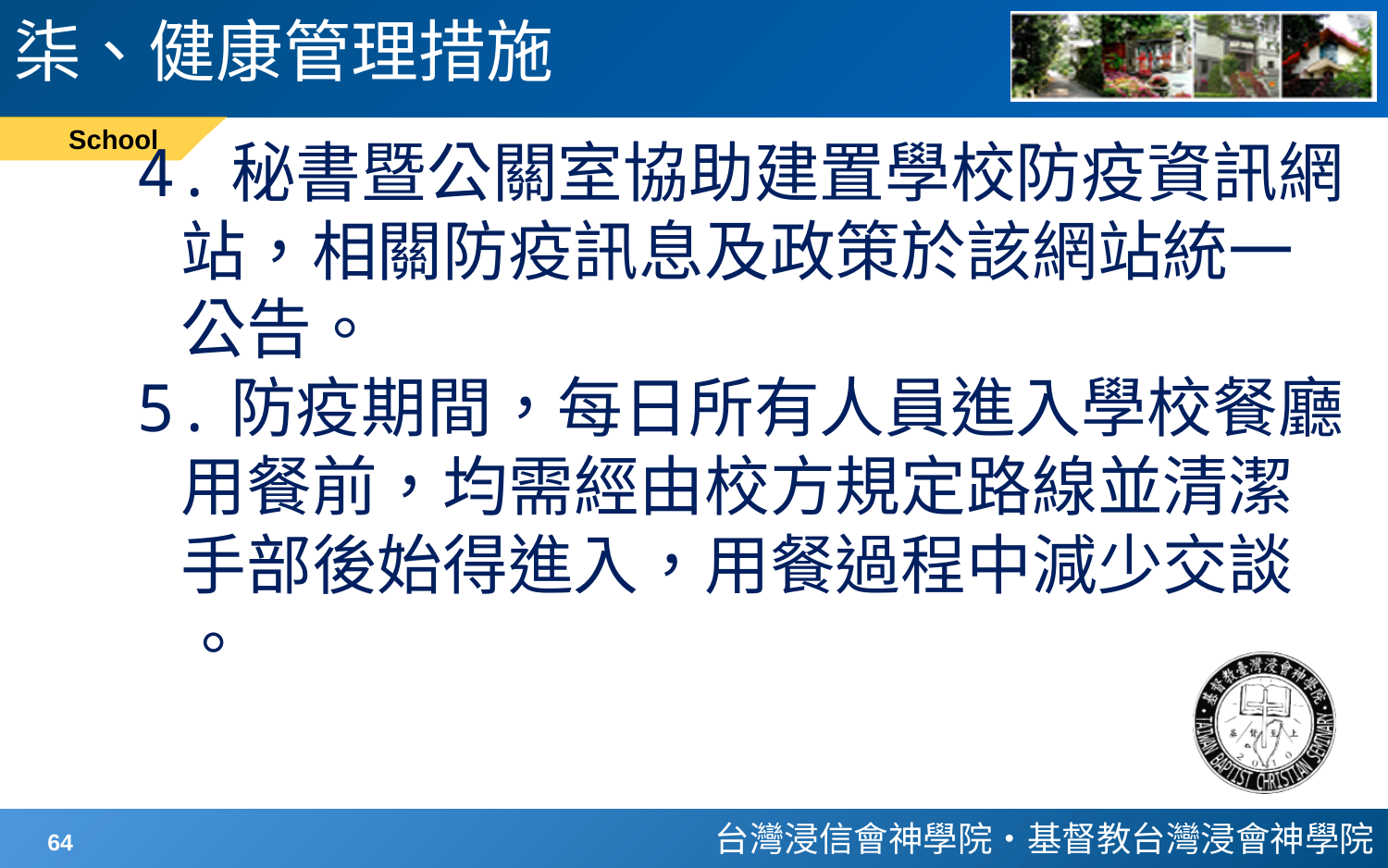

# 柒、健康管理措施
School
4.秘書暨公關室協助建置學校防疫資訊網
  站，相關防疫訊息及政策於該網站統一
  公告。
5.防疫期間，每日所有人員進入學校餐廳
  用餐前，均需經由校方規定路線並清潔
  手部後始得進入，用餐過程中減少交談
  。